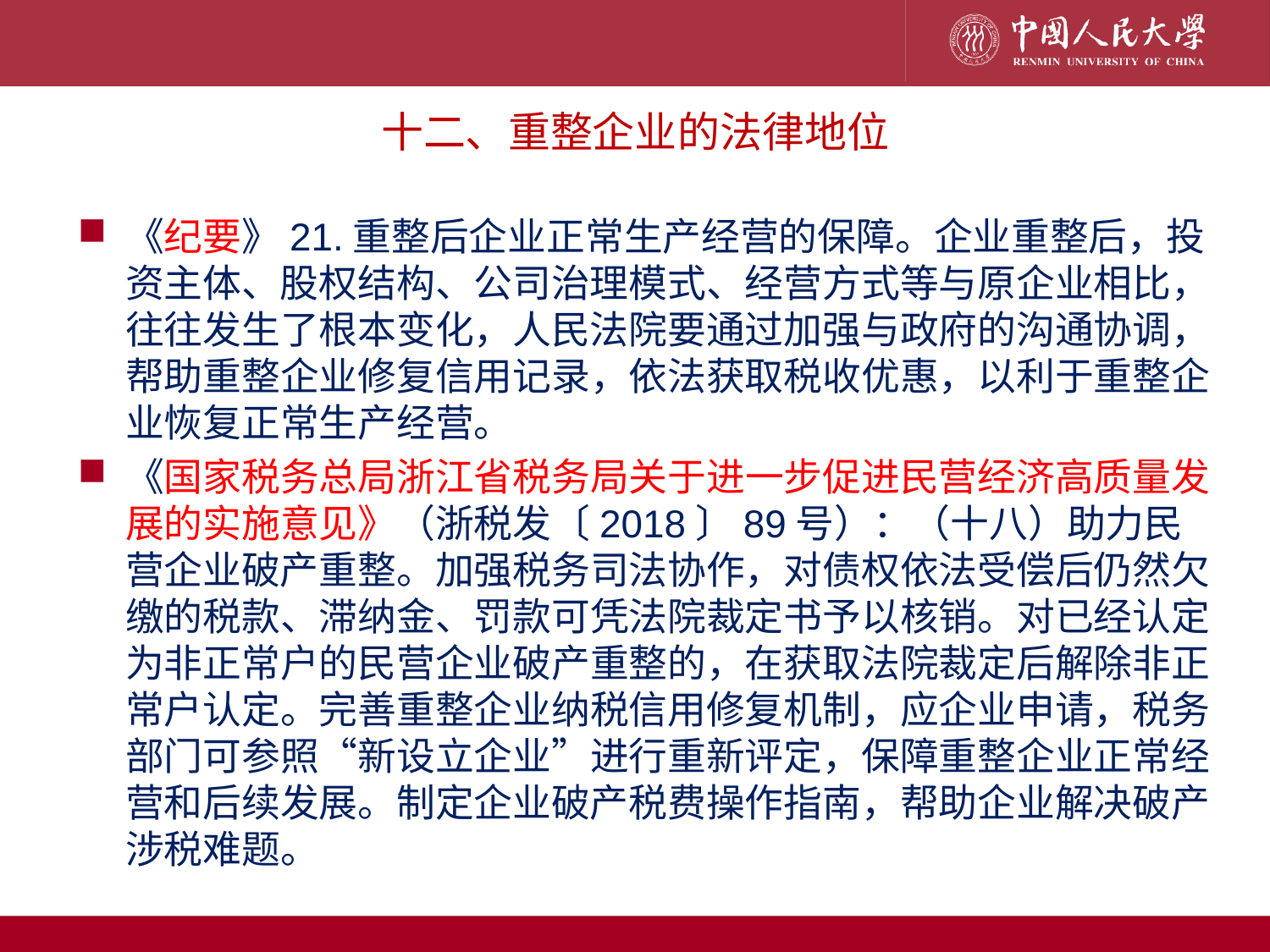

十二、重整企业的法律地位
《纪要》21.重整后企业正常生产经营的保障。企业重整后，投资主体、股权结构、公司治理模式、经营方式等与原企业相比，往往发生了根本变化，人民法院要通过加强与政府的沟通协调，帮助重整企业修复信用记录，依法获取税收优惠，以利于重整企业恢复正常生产经营。
《国家税务总局浙江省税务局关于进一步促进民营经济高质量发展的实施意见》（浙税发〔2018〕89号）：（十八）助力民营企业破产重整。加强税务司法协作，对债权依法受偿后仍然欠缴的税款、滞纳金、罚款可凭法院裁定书予以核销。对已经认定为非正常户的民营企业破产重整的，在获取法院裁定后解除非正常户认定。完善重整企业纳税信用修复机制，应企业申请，税务部门可参照“新设立企业”进行重新评定，保障重整企业正常经营和后续发展。制定企业破产税费操作指南，帮助企业解决破产涉税难题。